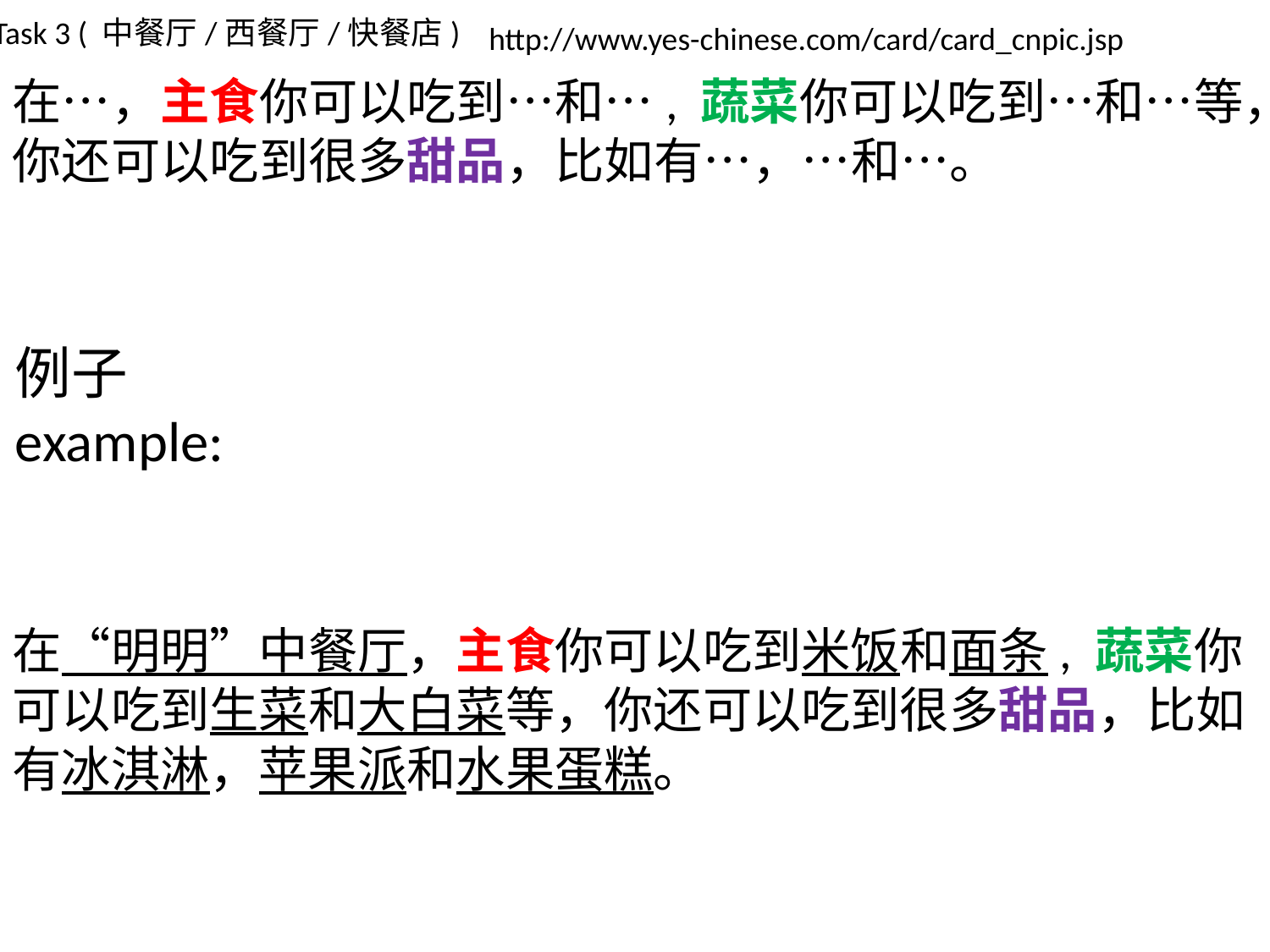

Task 3 ( 中餐厅/西餐厅/快餐店)
http://www.yes-chinese.com/card/card_cnpic.jsp
在…，主食你可以吃到…和…, 蔬菜你可以吃到…和…等，你还可以吃到很多甜品，比如有…，…和…。
例子example:
在“明明”中餐厅，主食你可以吃到米饭和面条, 蔬菜你可以吃到生菜和大白菜等，你还可以吃到很多甜品，比如有冰淇淋，苹果派和水果蛋糕。